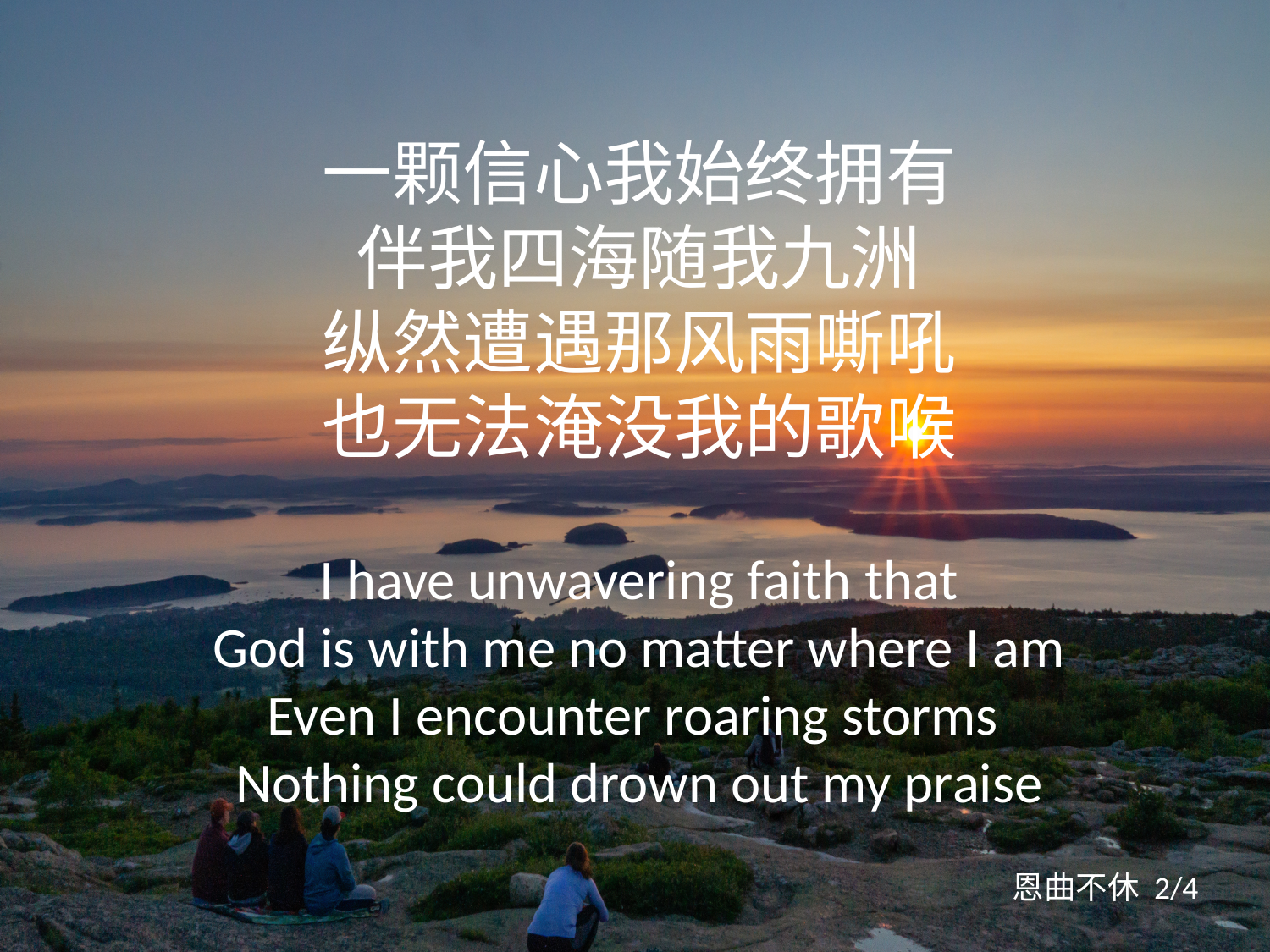

一颗信心我始终拥有
伴我四海随我九洲
纵然遭遇那风雨嘶吼
也无法淹没我的歌喉

I have unwavering faith that
God is with me no matter where I am
Even I encounter roaring storms
Nothing could drown out my praise
恩曲不休 2/4